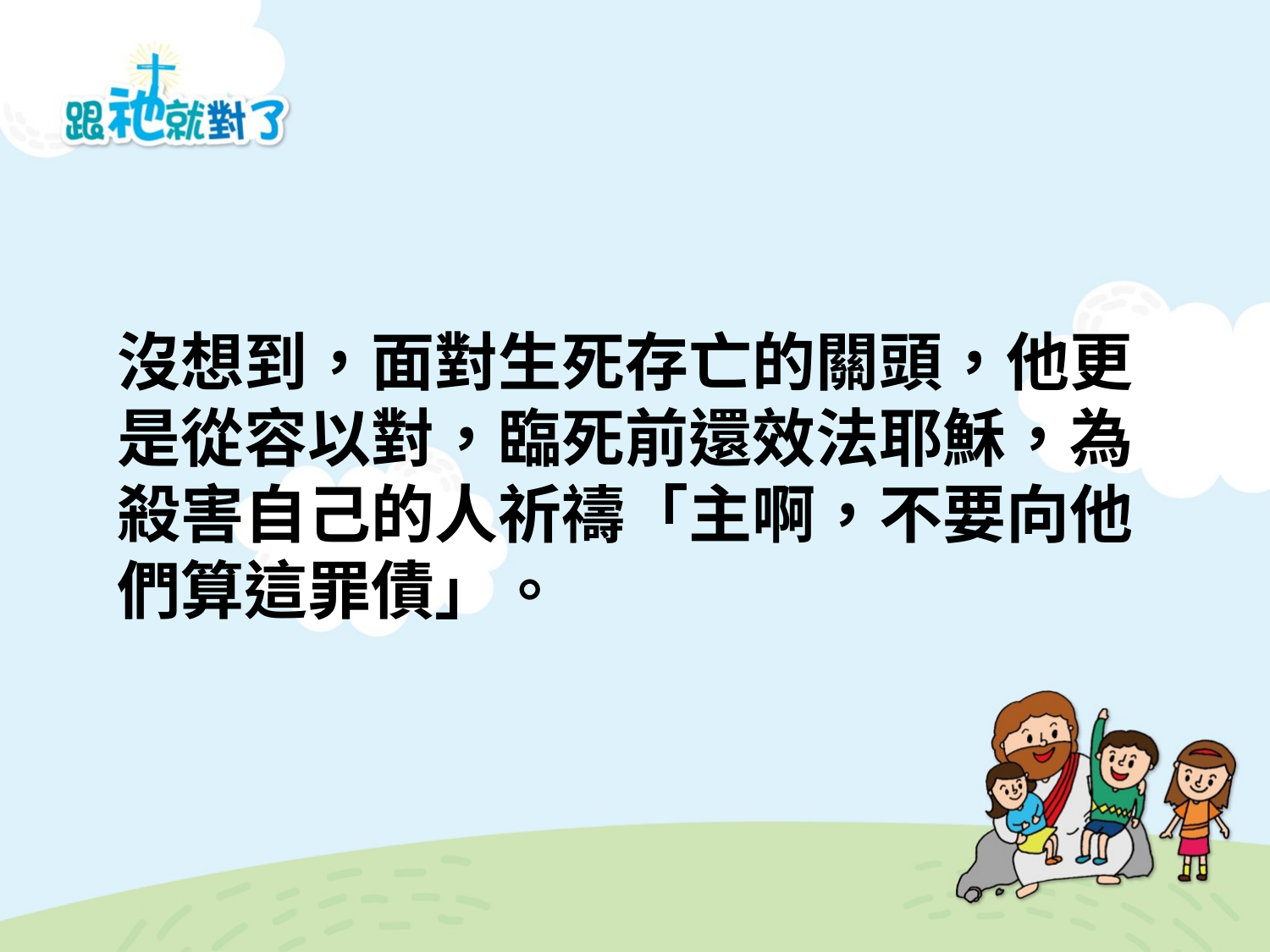

沒想到，面對生死存亡的關頭，他更是從容以對，臨死前還效法耶穌，為殺害自己的人祈禱「主啊，不要向他們算這罪債」。